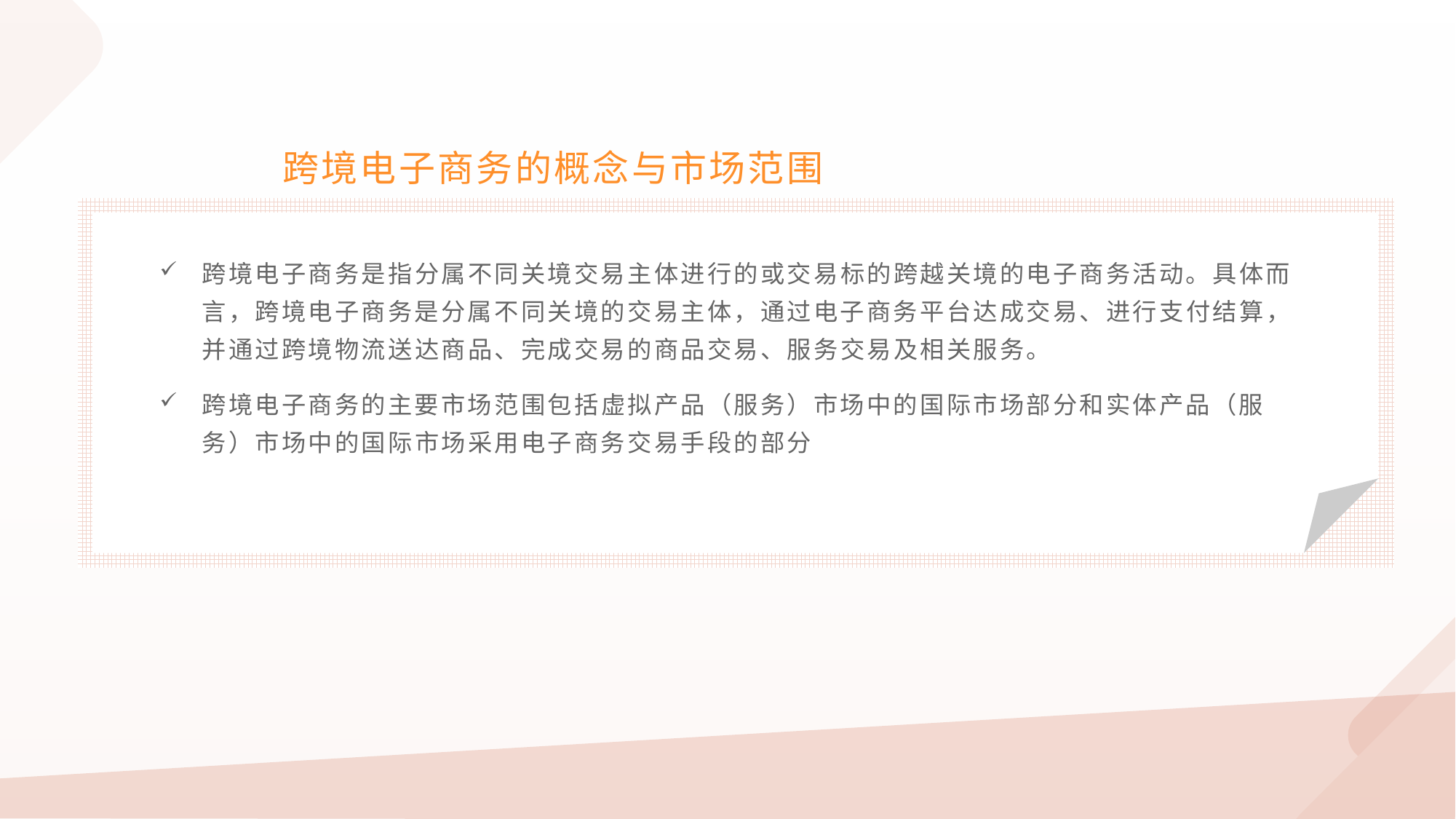

跨境电子商务的概念与市场范围

跨境电子商务是指分属不同关境交易主体进行的或交易标的跨越关境的电子商务活动。具体而言，跨境电子商务是分属不同关境的交易主体，通过电子商务平台达成交易、进行支付结算，并通过跨境物流送达商品、完成交易的商品交易、服务交易及相关服务。
跨境电子商务的主要市场范围包括虚拟产品（服务）市场中的国际市场部分和实体产品（服务）市场中的国际市场采用电子商务交易手段的部分